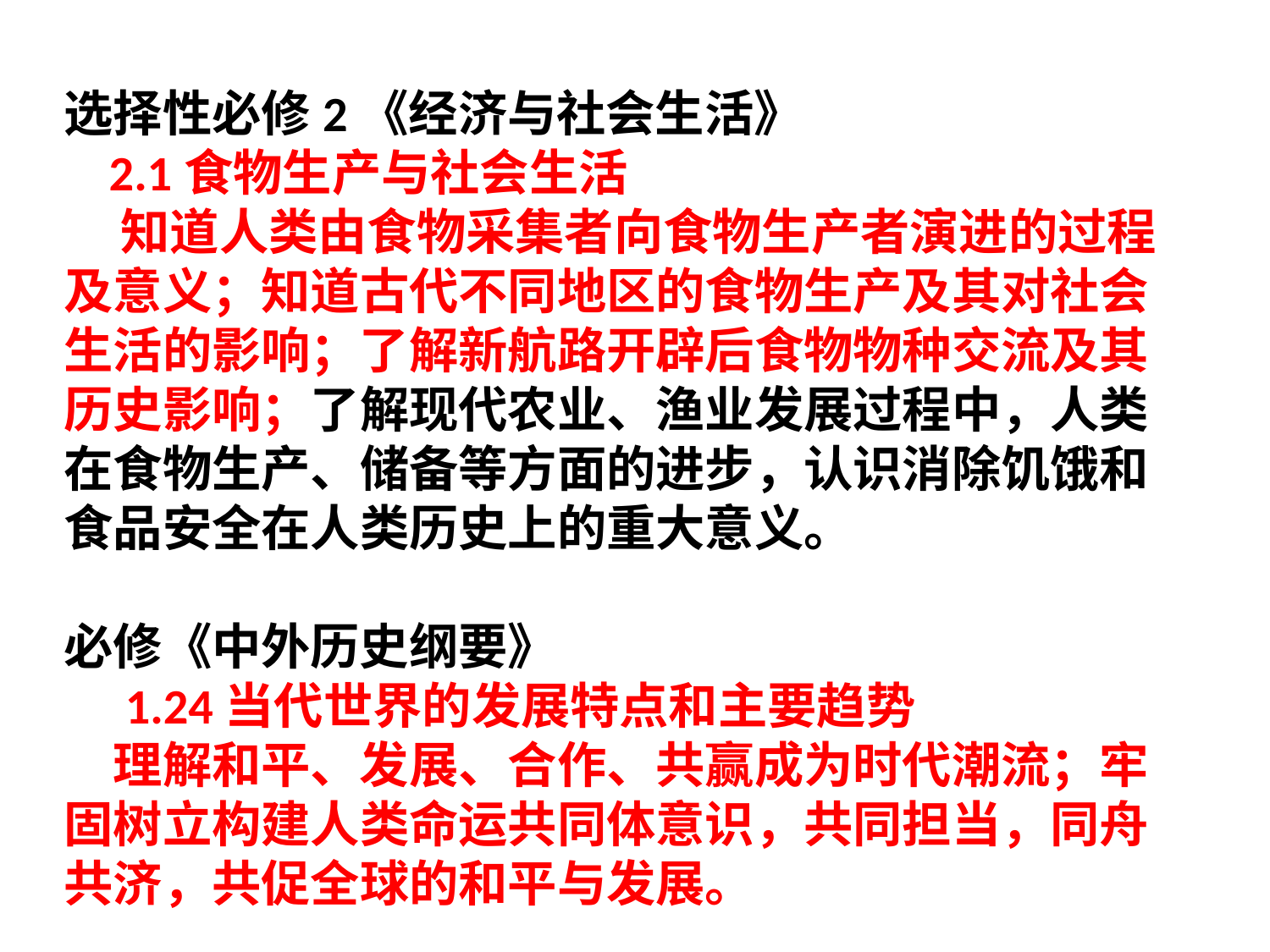

选择性必修2《经济与社会生活》
    2.1食物生产与社会生活
    知道人类由食物采集者向食物生产者演进的过程及意义；知道古代不同地区的食物生产及其对社会生活的影响；了解新航路开辟后食物物种交流及其历史影响；了解现代农业、渔业发展过程中，人类在食物生产、储备等方面的进步，认识消除饥饿和食品安全在人类历史上的重大意义。

必修《中外历史纲要》
　1.24当代世界的发展特点和主要趋势
　理解和平、发展、合作、共赢成为时代潮流；牢固树立构建人类命运共同体意识，共同担当，同舟共济，共促全球的和平与发展。